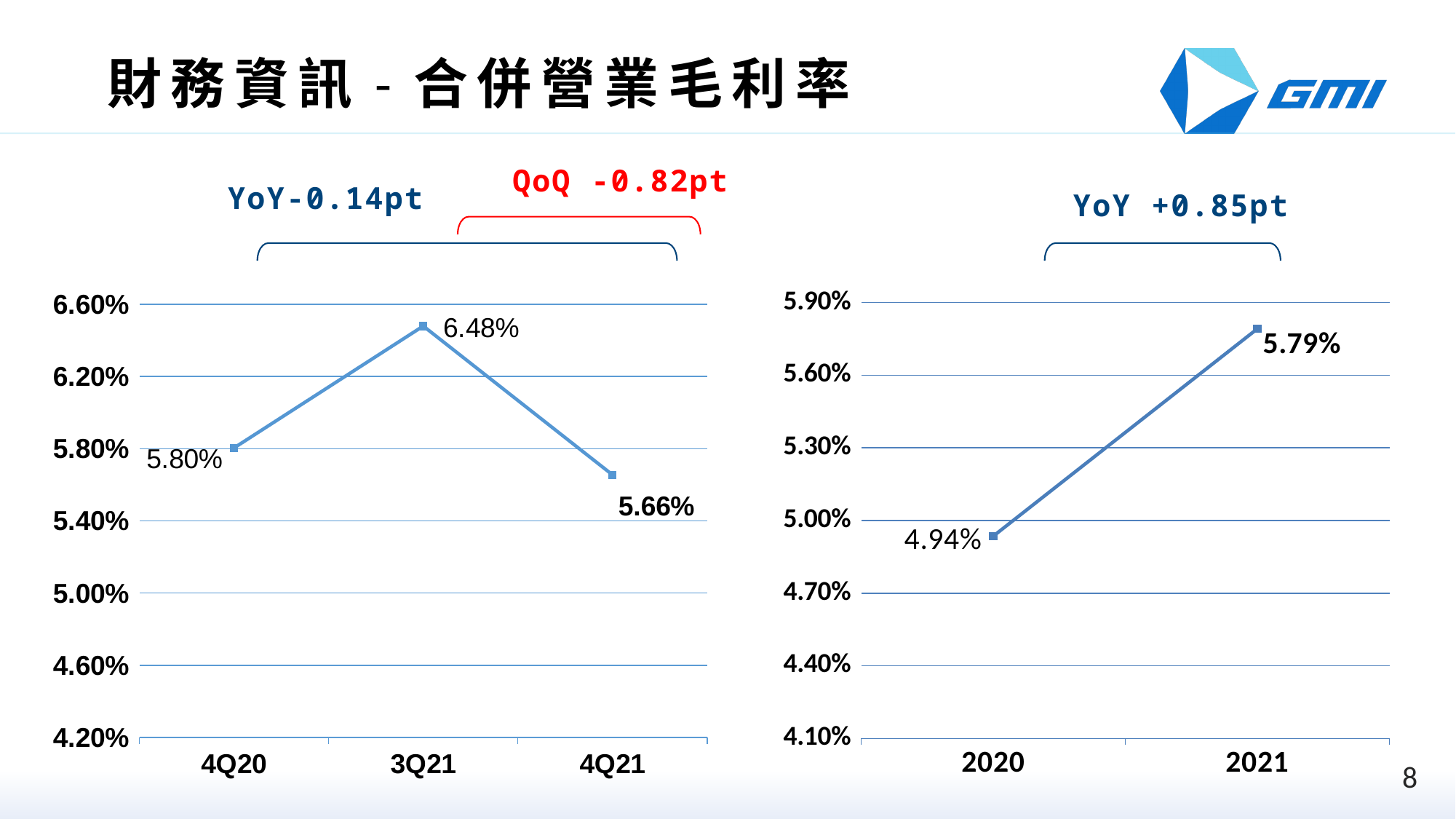

# 財務資訊-合併營業毛利率

QoQ -0.82pt

YoY-0.14pt
YoY +0.85pt

### Chart

| Category |  |
|---|---|
| 4Q20 | 0.05804224677704057 |
| 3Q21 | 0.0647923386727523 |
| 4Q21 | 0.05655549579053259 |

### Chart

| Category | 毛利率 |
|---|---|
| 2020 | 0.04935941759147799 |
| 2021 | 0.05792102123999393 |
8